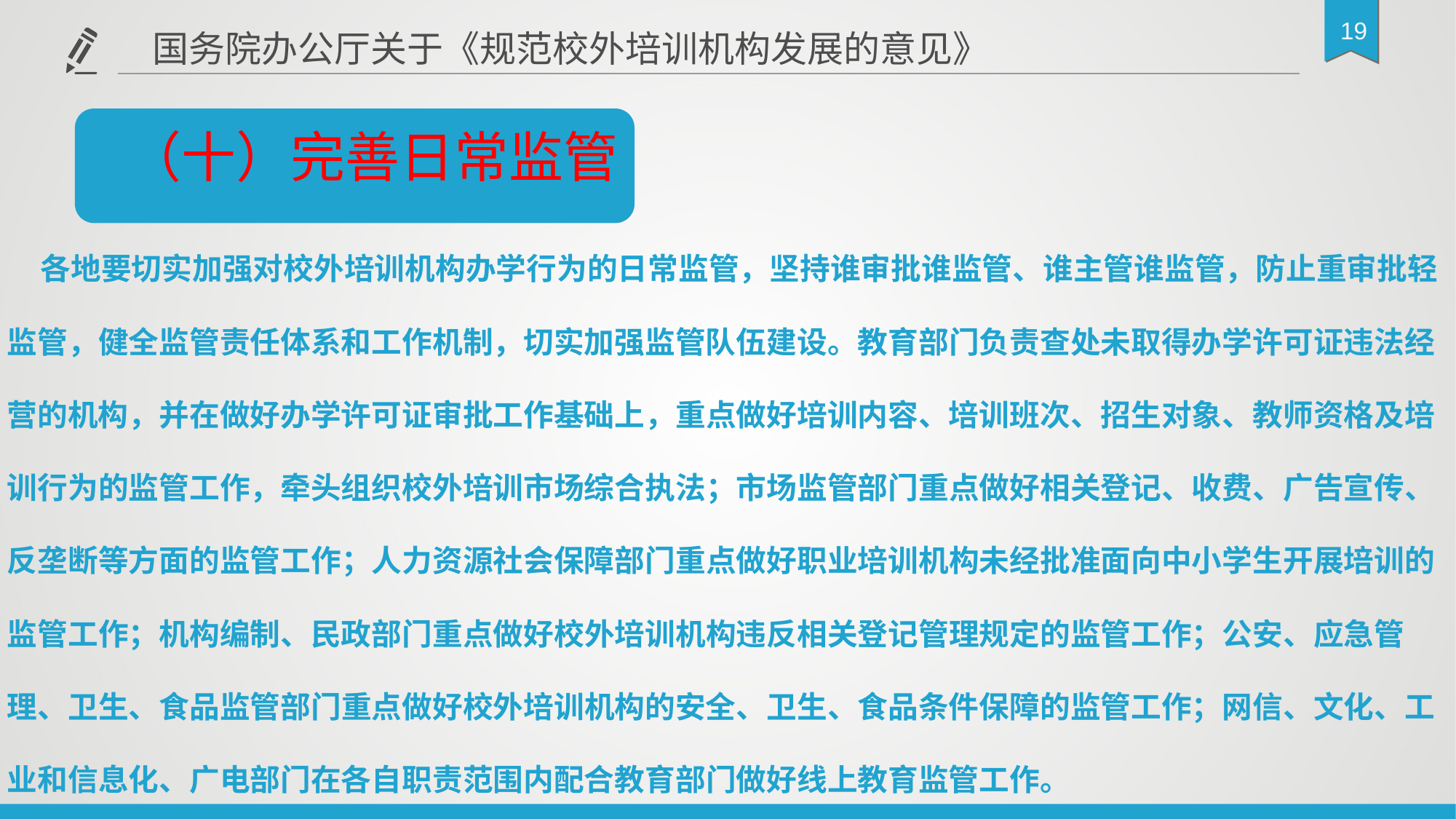

国务院办公厅关于《规范校外培训机构发展的意见》

（十）完善日常监管
   各地要切实加强对校外培训机构办学行为的日常监管，坚持谁审批谁监管、谁主管谁监管，防止重审批轻监管，健全监管责任体系和工作机制，切实加强监管队伍建设。教育部门负责查处未取得办学许可证违法经营的机构，并在做好办学许可证审批工作基础上，重点做好培训内容、培训班次、招生对象、教师资格及培训行为的监管工作，牵头组织校外培训市场综合执法；市场监管部门重点做好相关登记、收费、广告宣传、反垄断等方面的监管工作；人力资源社会保障部门重点做好职业培训机构未经批准面向中小学生开展培训的监管工作；机构编制、民政部门重点做好校外培训机构违反相关登记管理规定的监管工作；公安、应急管理、卫生、食品监管部门重点做好校外培训机构的安全、卫生、食品条件保障的监管工作；网信、文化、工业和信息化、广电部门在各自职责范围内配合教育部门做好线上教育监管工作。